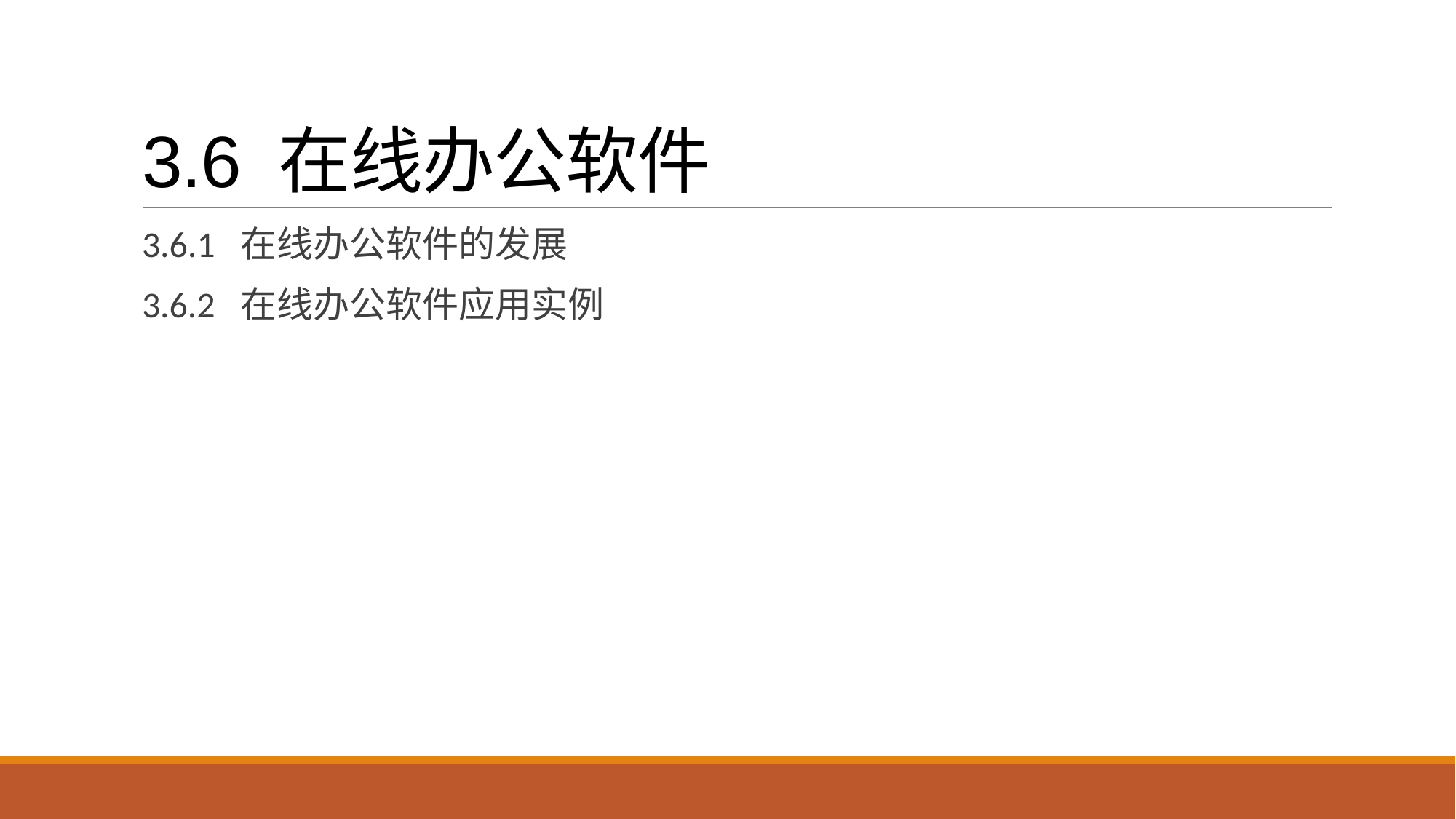

# 3.6 在线办公软件
3.6.1  在线办公软件的发展
3.6.2  在线办公软件应用实例